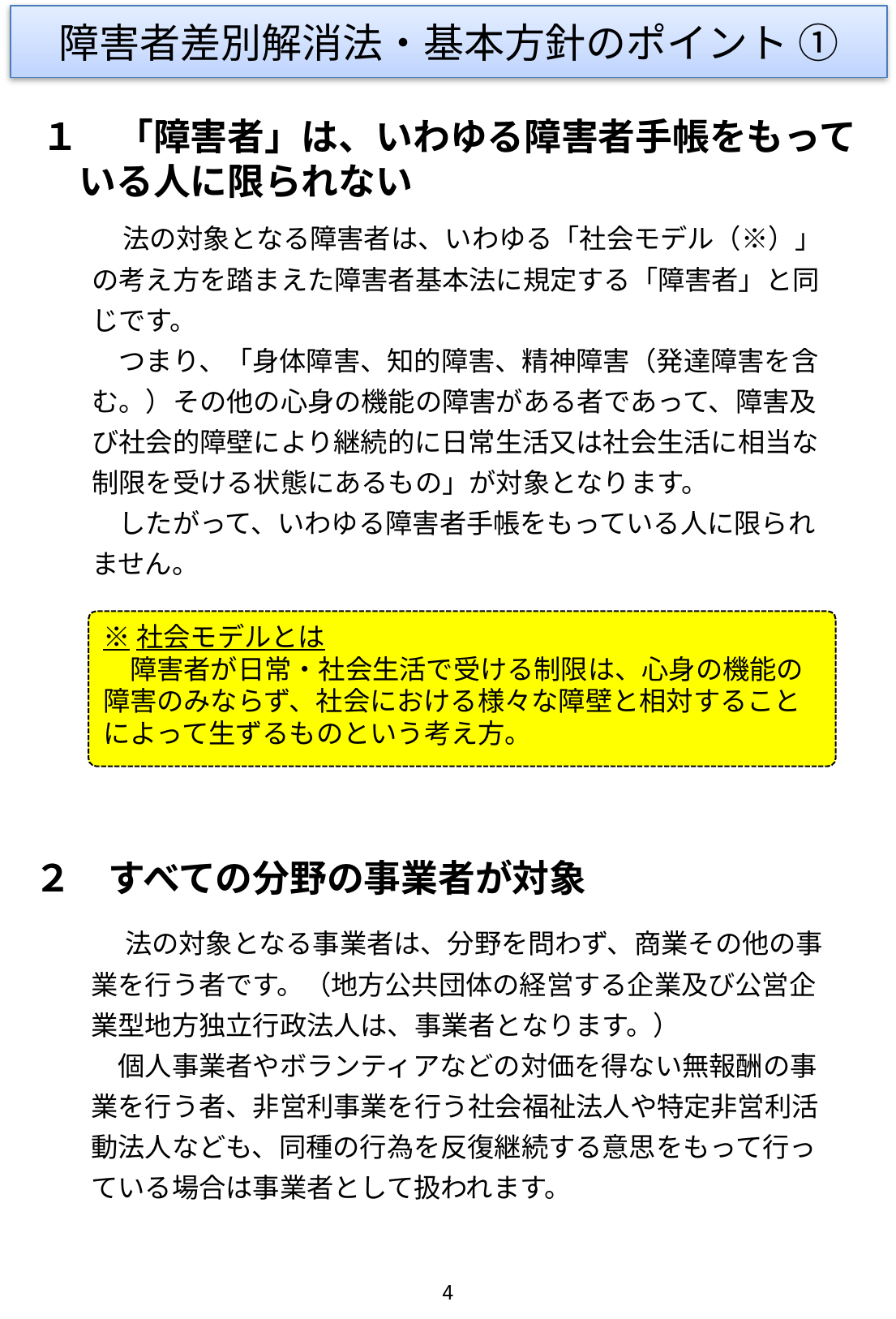

障害者差別解消法・基本方針のポイント ①
１　「障害者」は、いわゆる障害者手帳をもって
　いる人に限られない
　法の対象となる障害者は、いわゆる「社会モデル（※）」の考え方を踏まえた障害者基本法に規定する「障害者」と同じです。
　つまり、「身体障害、知的障害、精神障害（発達障害を含む。）その他の心身の機能の障害がある者であって、障害及び社会的障壁により継続的に日常生活又は社会生活に相当な制限を受ける状態にあるもの」が対象となります。
　したがって、いわゆる障害者手帳をもっている人に限られません。
※社会モデルとは
　障害者が日常・社会生活で受ける制限は、心身の機能の障害のみならず、社会における様々な障壁と相対することによって生ずるものという考え方。
２　すべての分野の事業者が対象
　法の対象となる事業者は、分野を問わず、商業その他の事業を行う者です。（地方公共団体の経営する企業及び公営企業型地方独立行政法人は、事業者となります。）
　個人事業者やボランティアなどの対価を得ない無報酬の事業を行う者、非営利事業を行う社会福祉法人や特定非営利活動法人なども、同種の行為を反復継続する意思をもって行っている場合は事業者として扱われます。

4